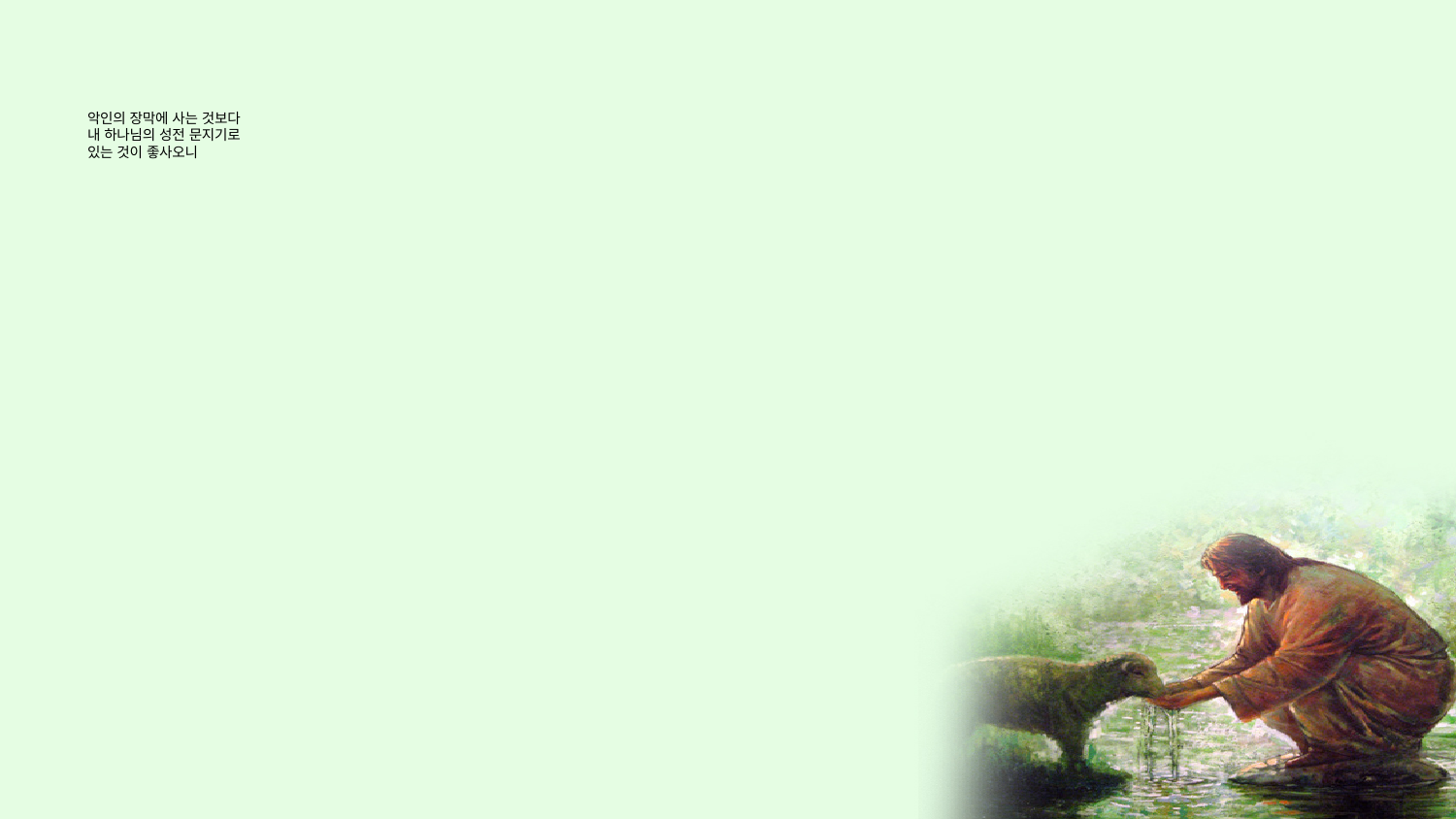

# 악인의 장막에 사는 것보다 내 하나님의 성전 문지기로 있는 것이 좋사오니